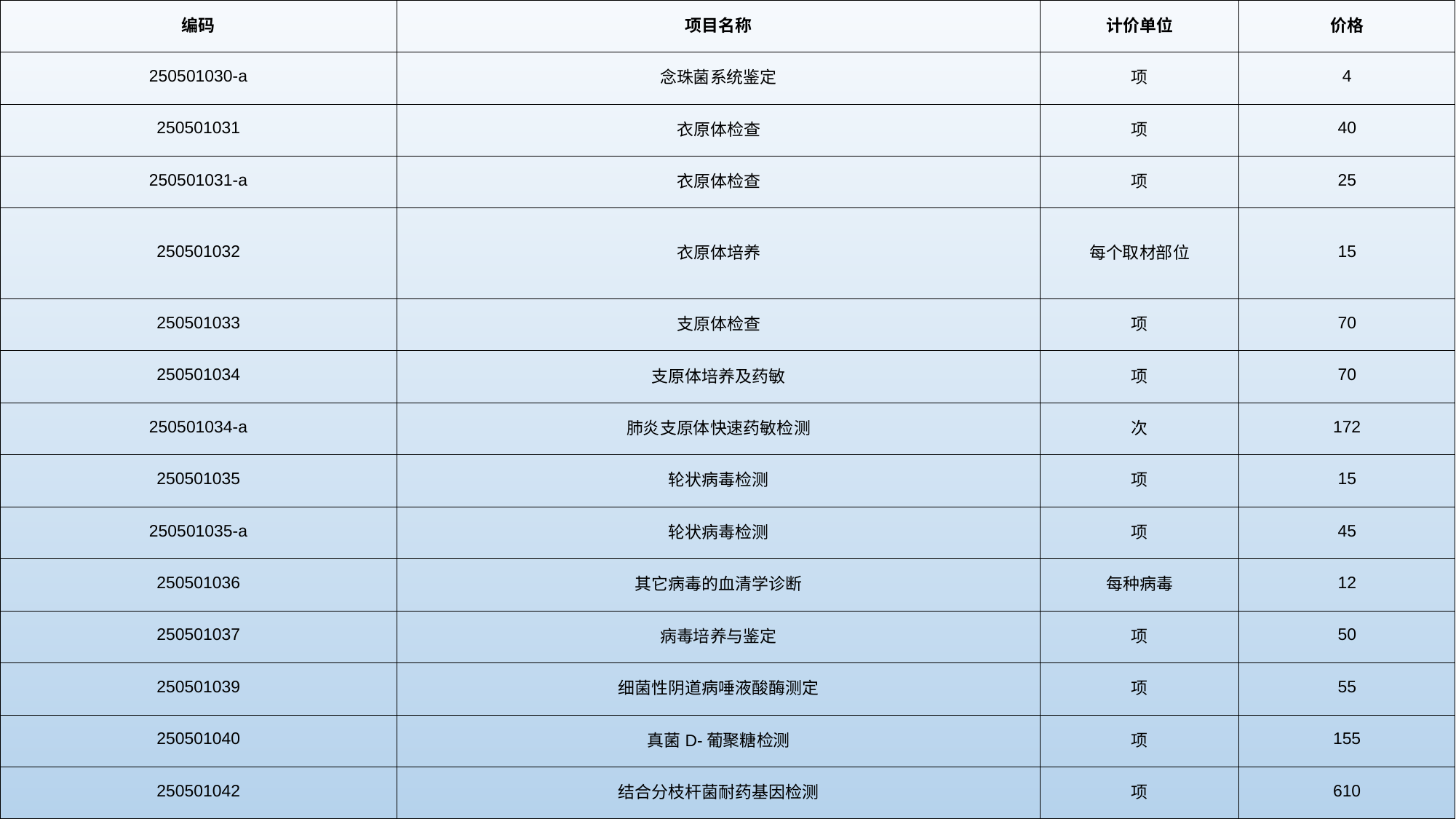

| 编码 | 项目名称 | 计价单位 | 价格 |
| --- | --- | --- | --- |
| 250501030-a | 念珠菌系统鉴定 | 项 | 4 |
| 250501031 | 衣原体检查 | 项 | 40 |
| 250501031-a | 衣原体检查 | 项 | 25 |
| 250501032 | 衣原体培养 | 每个取材部位 | 15 |
| 250501033 | 支原体检查 | 项 | 70 |
| 250501034 | 支原体培养及药敏 | 项 | 70 |
| 250501034-a | 肺炎支原体快速药敏检测 | 次 | 172 |
| 250501035 | 轮状病毒检测 | 项 | 15 |
| 250501035-a | 轮状病毒检测 | 项 | 45 |
| 250501036 | 其它病毒的血清学诊断 | 每种病毒 | 12 |
| 250501037 | 病毒培养与鉴定 | 项 | 50 |
| 250501039 | 细菌性阴道病唾液酸酶测定 | 项 | 55 |
| 250501040 | 真菌D-葡聚糖检测 | 项 | 155 |
| 250501042 | 结合分枝杆菌耐药基因检测 | 项 | 610 |